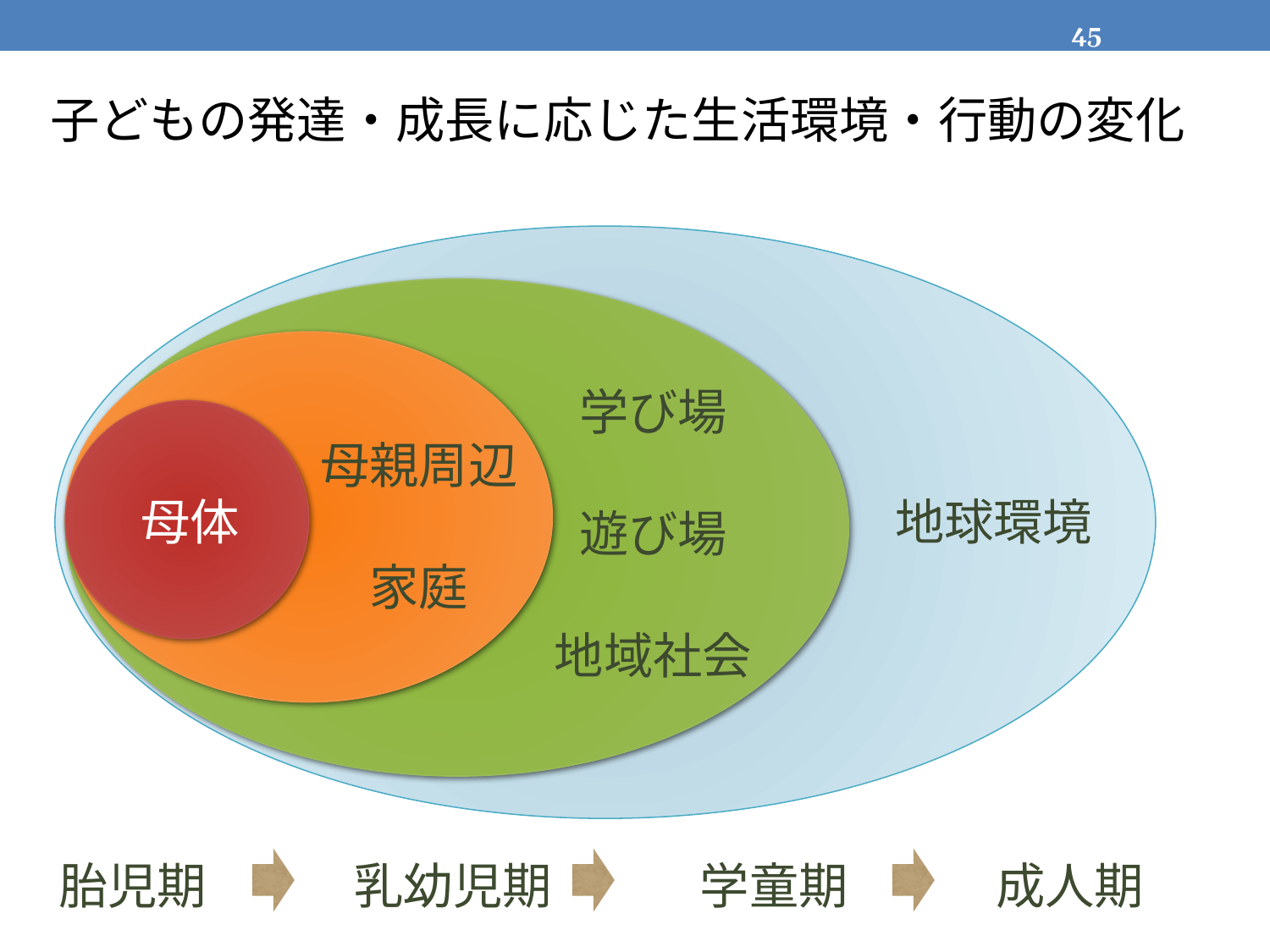

45
子どもの発達・成長に応じた生活環境・行動の変化

学び場
遊び場
地域社会
母親周辺
家庭

母体
地球環境
胎児期
乳幼児期
学童期
成人期